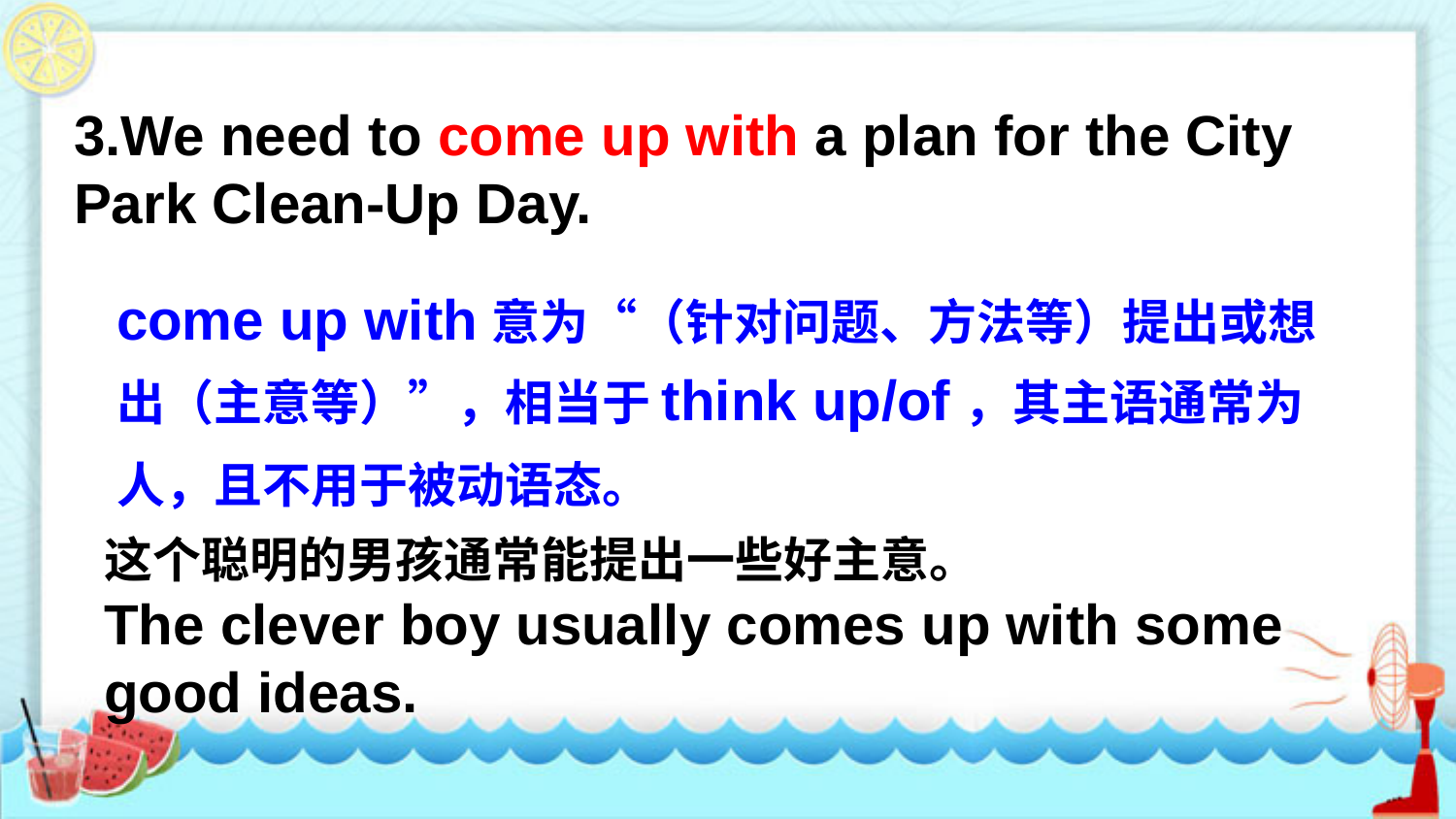

3.We need to come up with a plan for the City Park Clean-Up Day.
come up with意为“（针对问题、方法等）提出或想出（主意等）”，相当于think up/of，其主语通常为人，且不用于被动语态。
这个聪明的男孩通常能提出一些好主意。
The clever boy usually comes up with some good ideas.